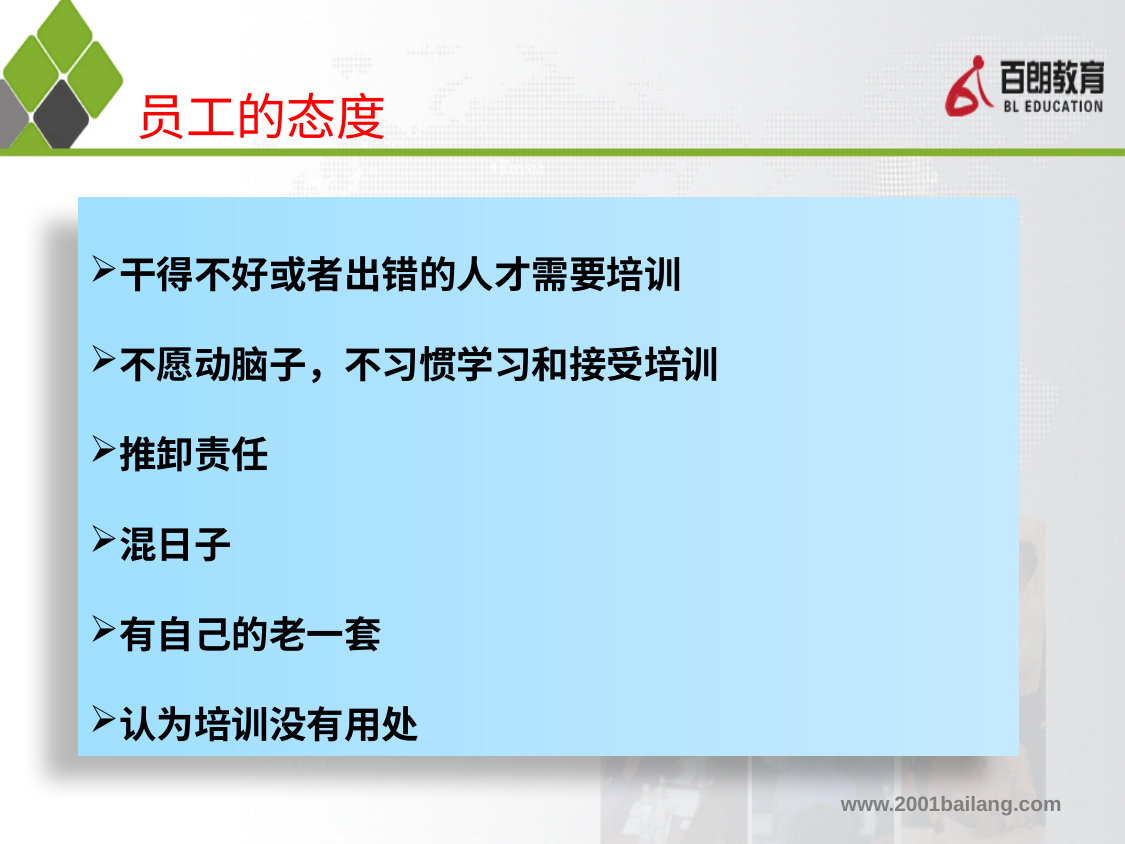

员工的态度
干得不好或者出错的人才需要培训
不愿动脑子，不习惯学习和接受培训
推卸责任
混日子
有自己的老一套
认为培训没有用处